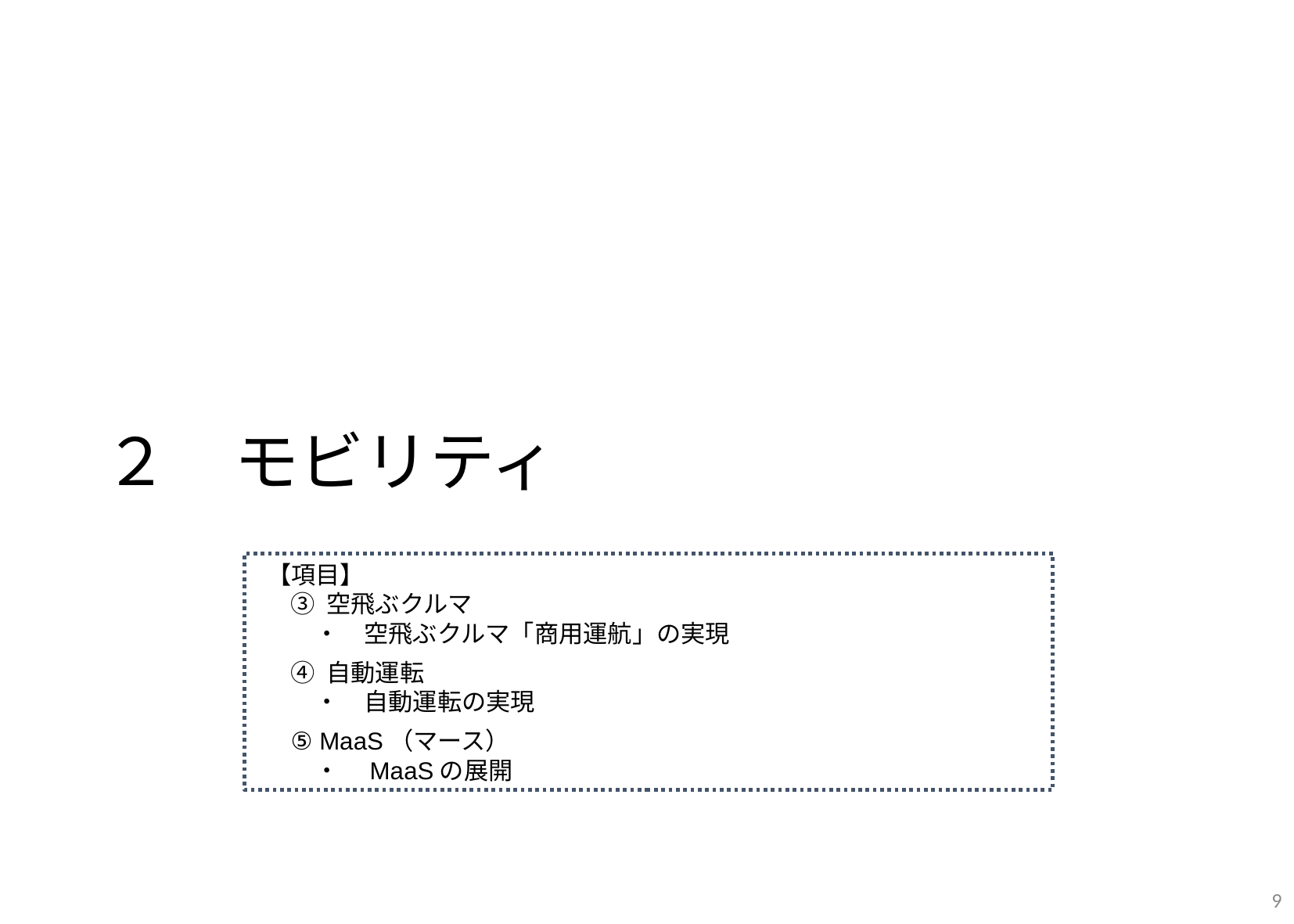

２　モビリティ
【項目】
③ 空飛ぶクルマ
　・　空飛ぶクルマ「商用運航」の実現
④ 自動運転
　・　自動運転の実現
⑤ MaaS（マース）
　・　MaaSの展開
9